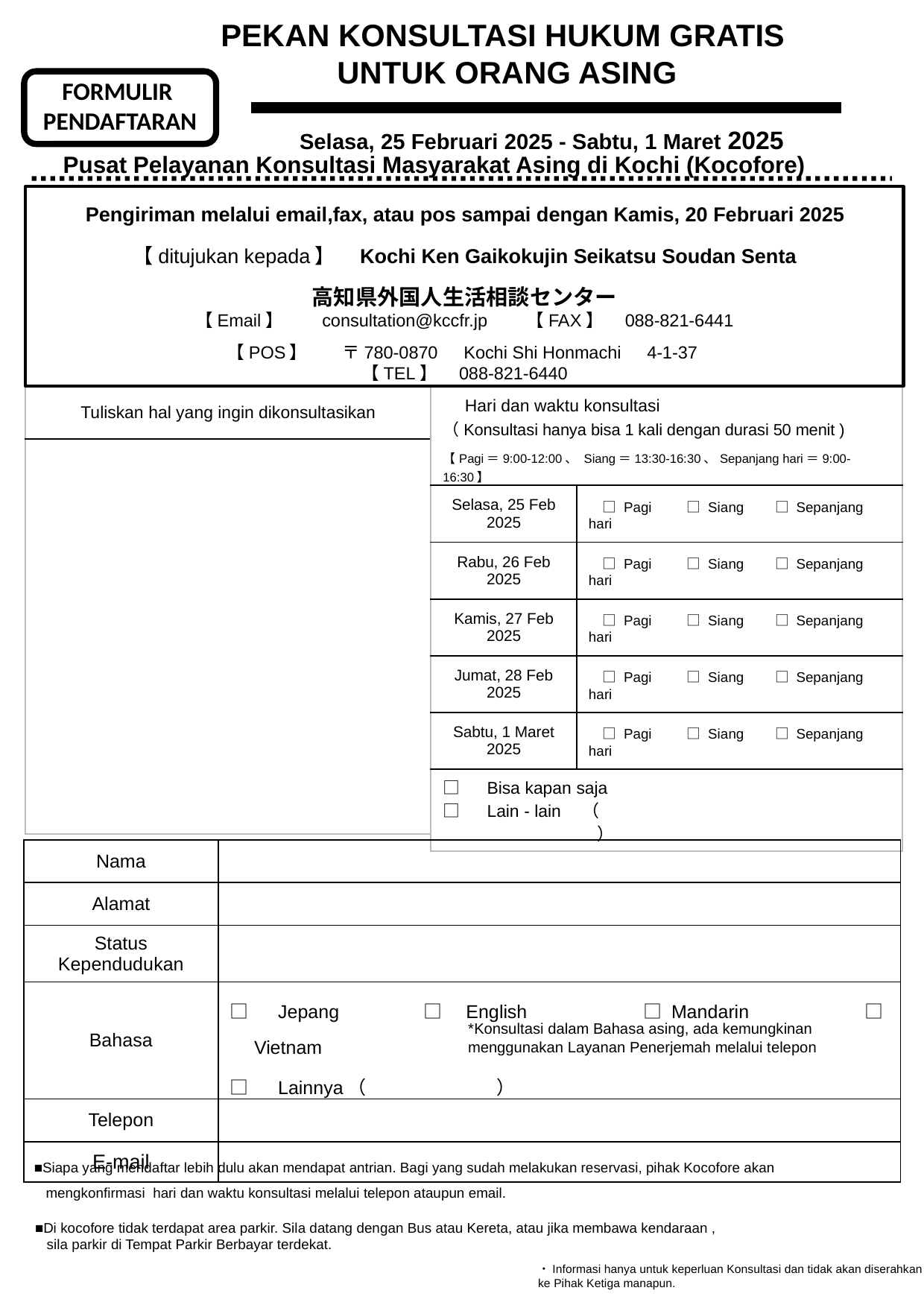

PEKAN KONSULTASI HUKUM GRATIS
UNTUK ORANG ASING

　　　　　　　 Selasa, 25 Februari 2025 - Sabtu, 1 Maret 2025
FORMULIR
PENDAFTARAN

Pusat Pelayanan Konsultasi Masyarakat Asing di Kochi (Kocofore)

Pengiriman melalui email,fax, atau pos sampai dengan Kamis, 20 Februari 2025
【ditujukan kepada】　Kochi Ken Gaikokujin Seikatsu Soudan Senta
高知県外国人生活相談センター
【Email】　　consultation@kccfr.jp　　【FAX】　088-821-6441
【POS】　　〒780-0870　Kochi Shi Honmachi　4-1-37
【TEL】　088-821-6440
| Hari dan waktu konsultasi （Konsultasi hanya bisa 1 kali dengan durasi 50 menit ) 【Pagi＝9:00-12:00、 Siang＝13:30-16:30、Sepanjang hari＝9:00-16:30】 |  |
| --- | --- |
| Selasa, 25 Feb 2025 | □ Pagi 　　□ Siang　　□ Sepanjang hari |
| Rabu, 26 Feb 2025 | □ Pagi 　　□ Siang　　□ Sepanjang hari |
| Kamis, 27 Feb 2025 | □ Pagi 　　□ Siang　　□ Sepanjang hari |
| Jumat, 28 Feb 2025 | □ Pagi 　　□ Siang　　□ Sepanjang hari |
| Sabtu, 1 Maret 2025 | □ Pagi 　　□ Siang　　□ Sepanjang hari |
| □　Bisa kapan saja　　　 □　Lain - lain　（　　　　　　　　　　　　　　　　　　　　　　　　　） |  |
| Tuliskan hal yang ingin dikonsultasikan |
| --- |
|  |
| Nama |  |
| --- | --- |
| Alamat |  |
| Status Kependudukan |  |
| Bahasa | □　Jepang 　　　　□　English　　　　　　□ Mandarin　　　　　　□　Vietnam　 □　Lainnya（　　　　　　　） |
| Telepon |  |
| E-mail |  |
*Konsultasi dalam Bahasa asing, ada kemungkinan
menggunakan Layanan Penerjemah melalui telepon
■Siapa yang mendaftar lebih dulu akan mendapat antrian. Bagi yang sudah melakukan reservasi, pihak Kocofore akan
   mengkonfirmasi  hari dan waktu konsultasi melalui telepon ataupun email.
■Di kocofore tidak terdapat area parkir. Sila datang dengan Bus atau Kereta, atau jika membawa kendaraan ,
   sila parkir di Tempat Parkir Berbayar terdekat.
・Informasi hanya untuk keperluan Konsultasi dan tidak akan diserahkan ke Pihak Ketiga manapun.